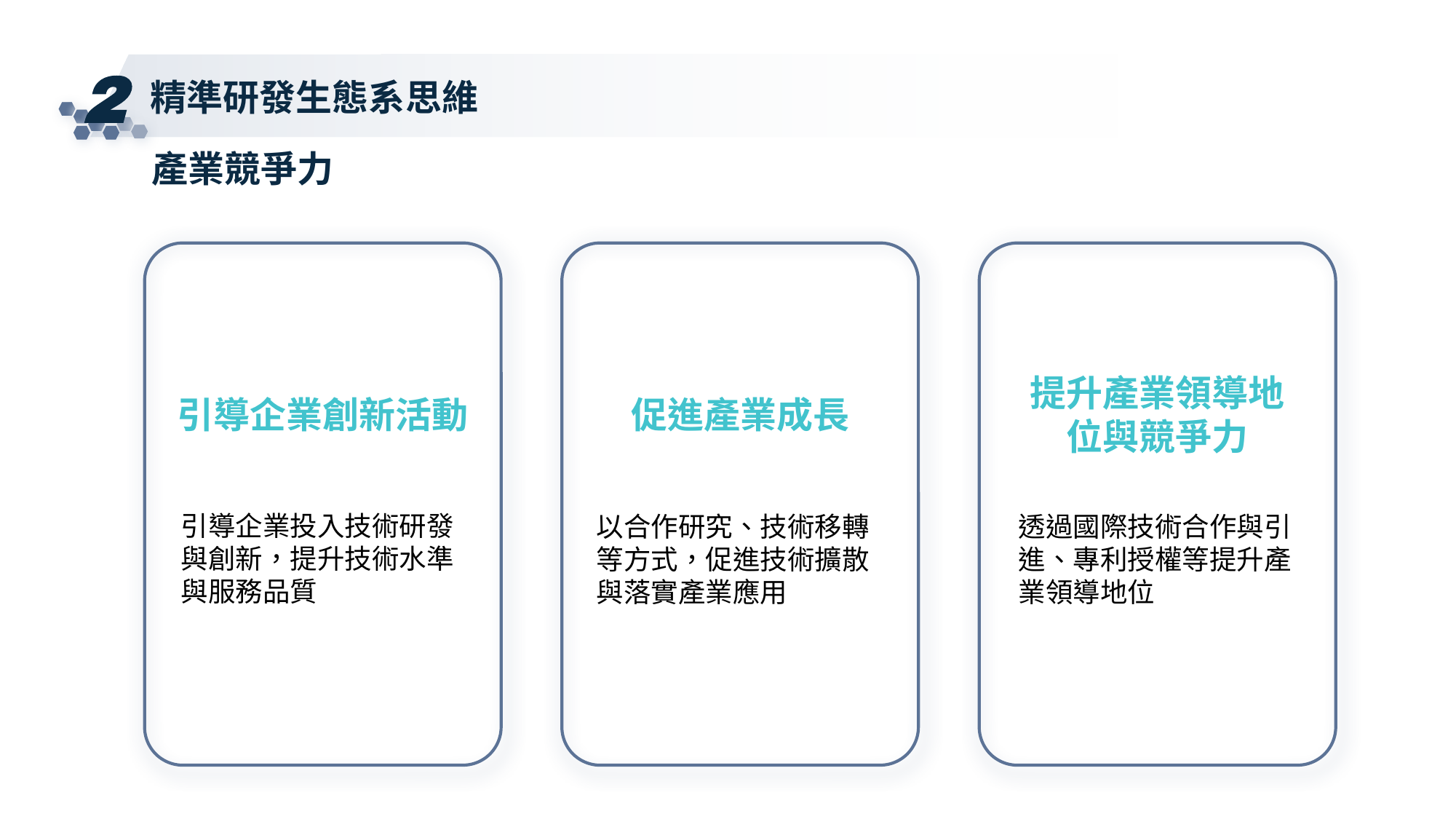

2

精準研發生態系思維
產業競爭力

提升產業領導地位與競爭力
引導企業創新活動
促進產業成長
引導企業投入技術研發與創新，提升技術水準與服務品質
以合作研究、技術移轉等方式，促進技術擴散與落實產業應用

透過國際技術合作與引進、專利授權等提升產業領導地位